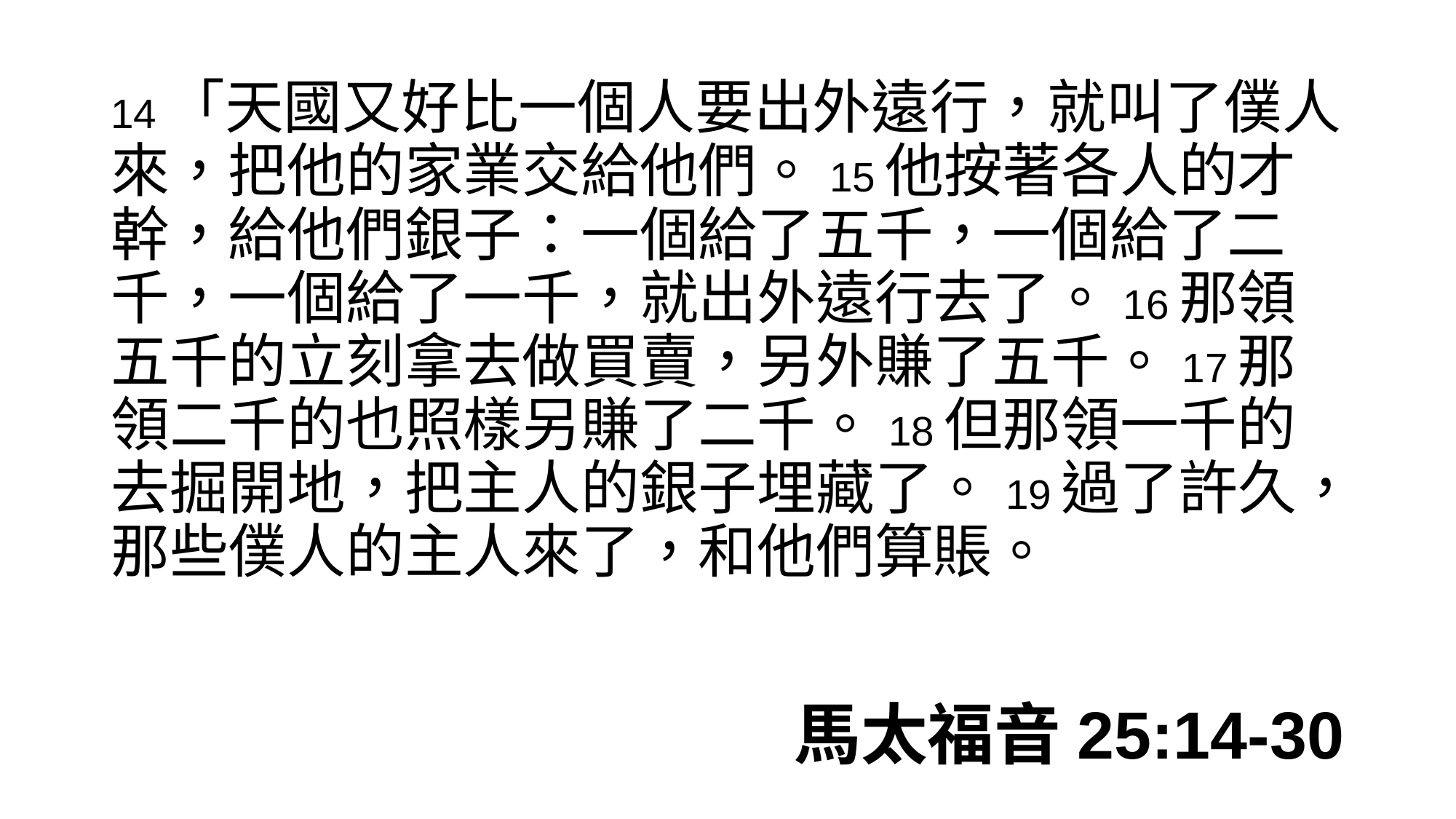

14「天國又好比一個人要出外遠行，就叫了僕人來，把他的家業交給他們。15他按著各人的才幹，給他們銀子：一個給了五千，一個給了二千，一個給了一千，就出外遠行去了。16那領五千的立刻拿去做買賣，另外賺了五千。17那領二千的也照樣另賺了二千。18但那領一千的去掘開地，把主人的銀子埋藏了。19過了許久，那些僕人的主人來了，和他們算賬。
# 馬太福音25:14-30